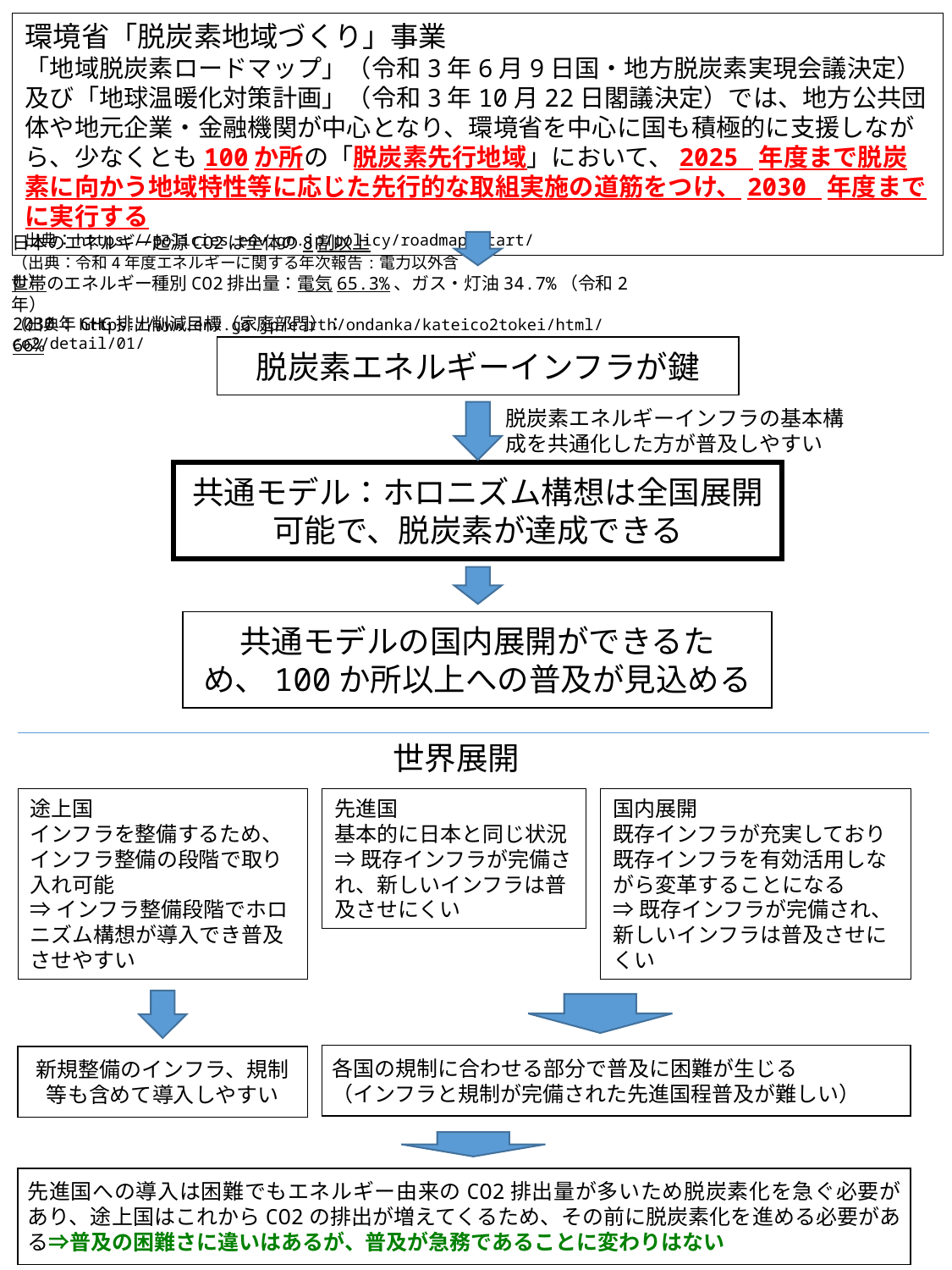

環境省「脱炭素地域づくり」事業
「地域脱炭素ロードマップ」（令和3年6月9日国・地方脱炭素実現会議決定）及び「地球温暖化対策計画」（令和3年10月22日閣議決定）では、地方公共団体や地元企業・金融機関が中心となり、環境省を中心に国も積極的に支援しながら、少なくとも100か所の「脱炭素先行地域」において、2025 年度まで脱炭素に向かう地域特性等に応じた先行的な取組実施の道筋をつけ、2030 年度までに実行する
出典：https://policies.env.go.jp/policy/roadmap/start/
日本のエネルギー起源CO2は全体の8割以上
（出典：令和4年度エネルギーに関する年次報告:電力以外含む）

世帯のエネルギー種別CO2排出量：電気65.3%、ガス・灯油34.7%（令和2年）
（出典：https://www.env.go.jp/earth/ondanka/kateico2tokei/html/co2/detail/01/
2030年GHG排出削減目標（家庭部門）：66%
脱炭素エネルギーインフラが鍵
脱炭素エネルギーインフラの基本構成を共通化した方が普及しやすい

共通モデル：ホロニズム構想は全国展開可能で、脱炭素が達成できる

共通モデルの国内展開ができるため、100か所以上への普及が見込める
世界展開
途上国
インフラを整備するため、インフラ整備の段階で取り入れ可能
⇒インフラ整備段階でホロニズム構想が導入でき普及させやすい
先進国
基本的に日本と同じ状況
⇒既存インフラが完備され、新しいインフラは普及させにくい
国内展開
既存インフラが充実しており既存インフラを有効活用しながら変革することになる
⇒既存インフラが完備され、新しいインフラは普及させにくい

2
各国の規制に合わせる部分で普及に困難が生じる
（インフラと規制が完備された先進国程普及が難しい）
新規整備のインフラ、規制等も含めて導入しやすい

先進国への導入は困難でもエネルギー由来のCO2排出量が多いため脱炭素化を急ぐ必要があり、途上国はこれからCO2の排出が増えてくるため、その前に脱炭素化を進める必要がある⇒普及の困難さに違いはあるが、普及が急務であることに変わりはない